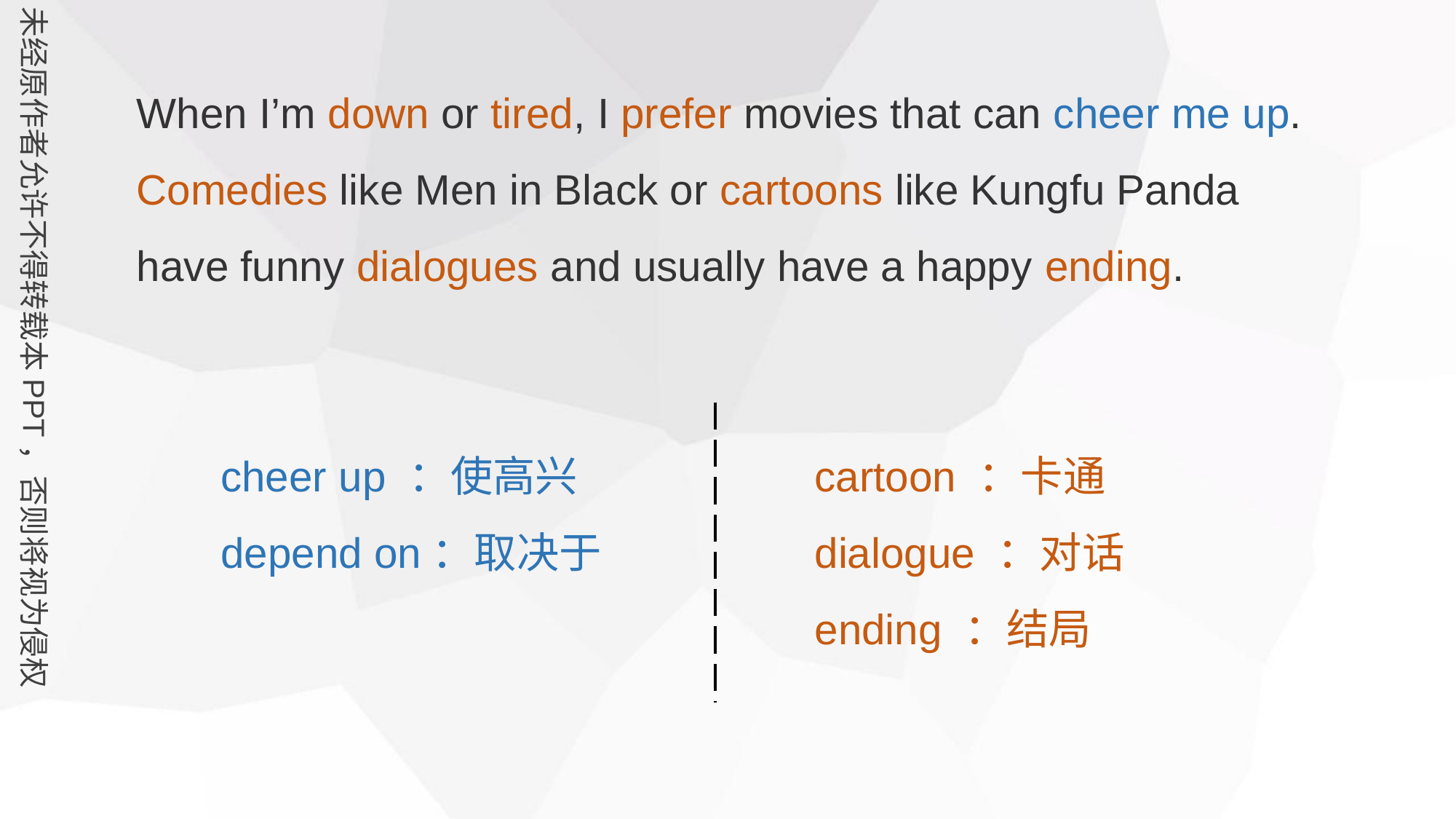

When I’m down or tired, I prefer movies that can cheer me up. Comedies like Men in Black or cartoons like Kungfu Panda have funny dialogues and usually have a happy ending.
cartoon ：卡通
dialogue ：对话
ending ：结局
cheer up ：使高兴
depend on：取决于